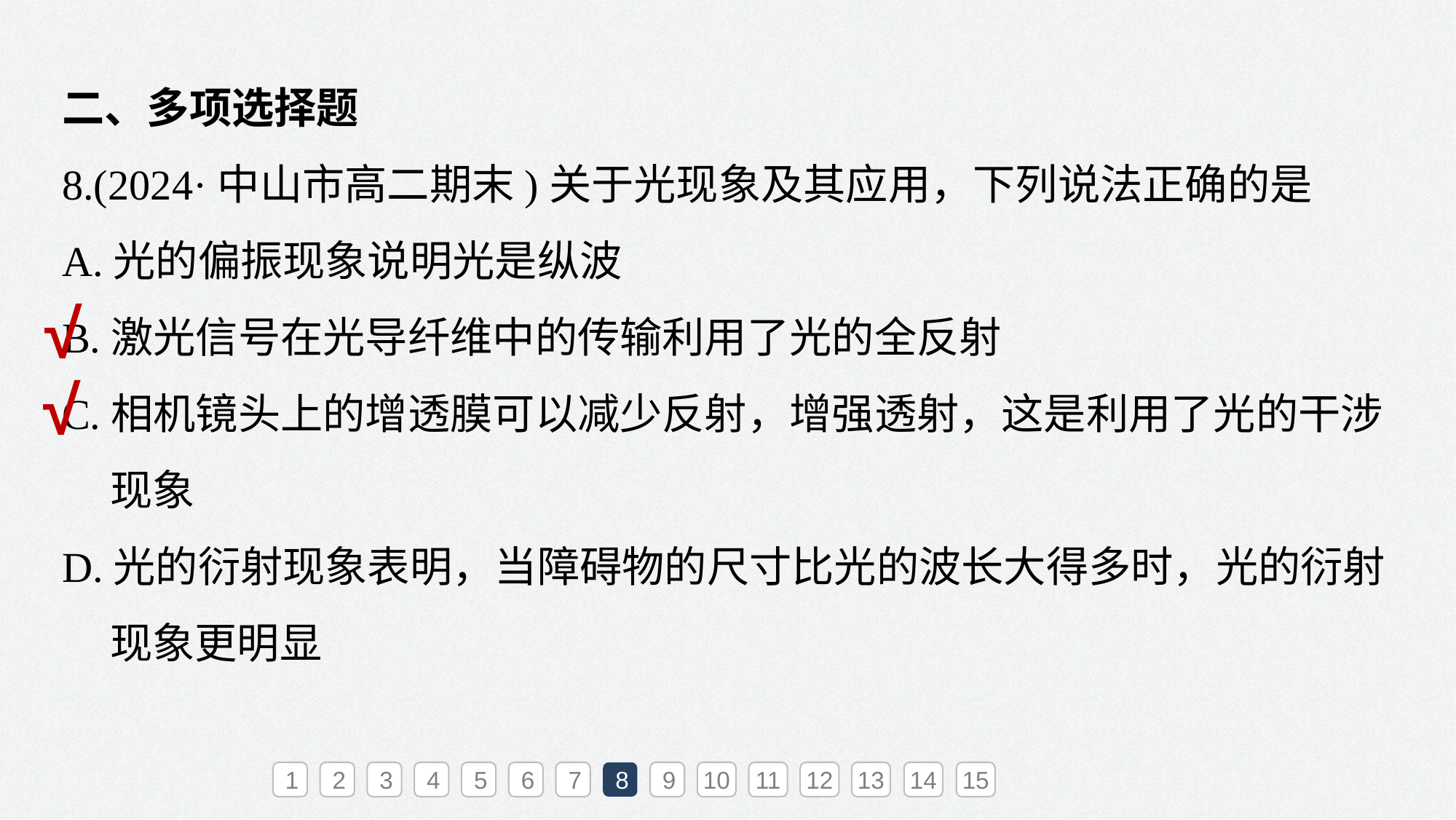

二、多项选择题
8.(2024·中山市高二期末)关于光现象及其应用，下列说法正确的是
A.光的偏振现象说明光是纵波
B.激光信号在光导纤维中的传输利用了光的全反射
C.相机镜头上的增透膜可以减少反射，增强透射，这是利用了光的干涉
    现象
D.光的衍射现象表明，当障碍物的尺寸比光的波长大得多时，光的衍射
    现象更明显
√
√
1
2
3
4
5
6
7
8
9
10
11
12
13
14
15